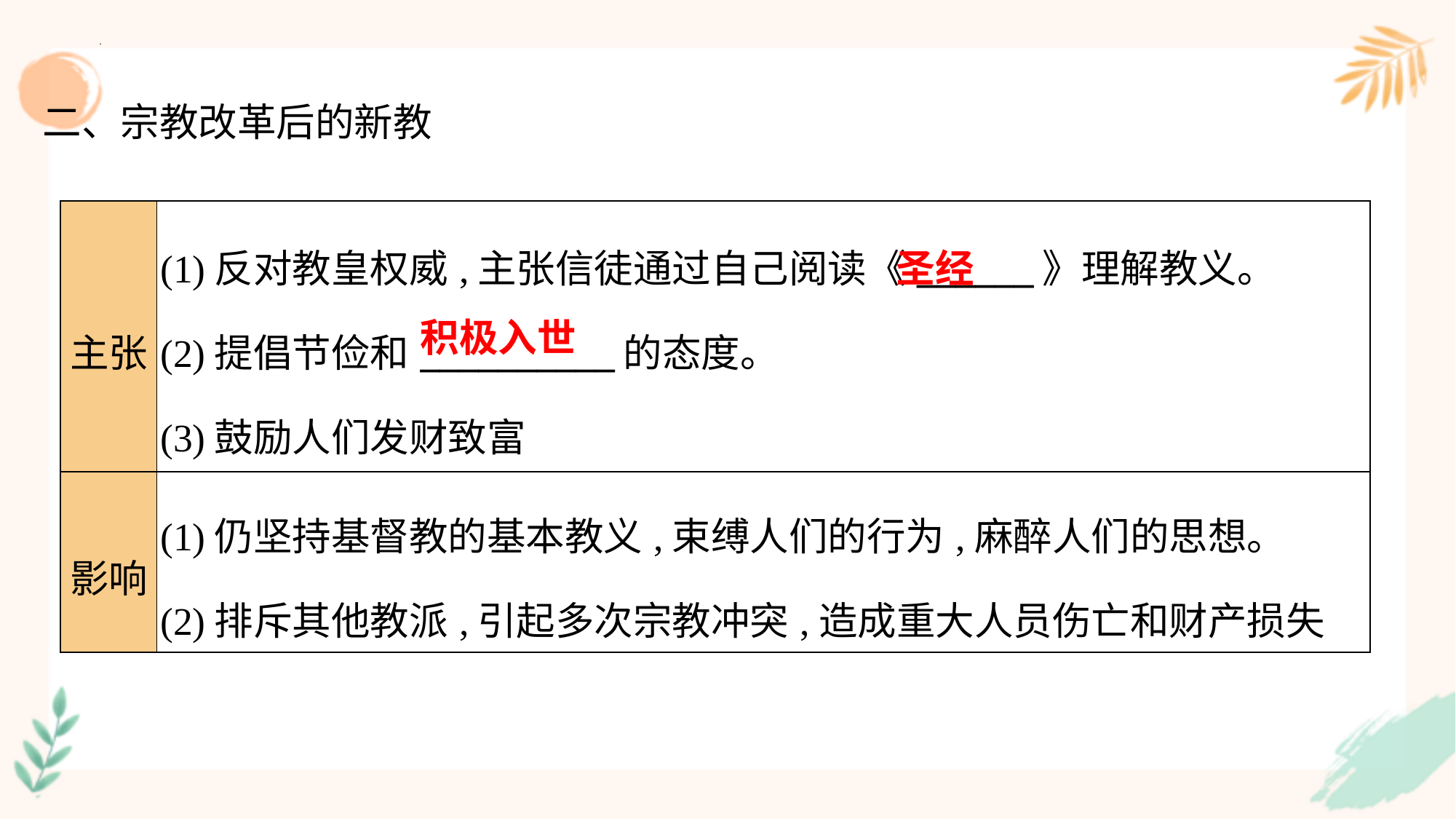

二、宗教改革后的新教
| 主张 | (1)反对教皇权威,主张信徒通过自己阅读《\_\_\_\_\_\_》理解教义。 (2)提倡节俭和\_\_\_\_\_\_\_\_\_\_的态度。 (3)鼓励人们发财致富 |
| --- | --- |
| 影响 | (1)仍坚持基督教的基本教义,束缚人们的行为,麻醉人们的思想。 (2)排斥其他教派,引起多次宗教冲突,造成重大人员伤亡和财产损失 |
圣经
积极入世